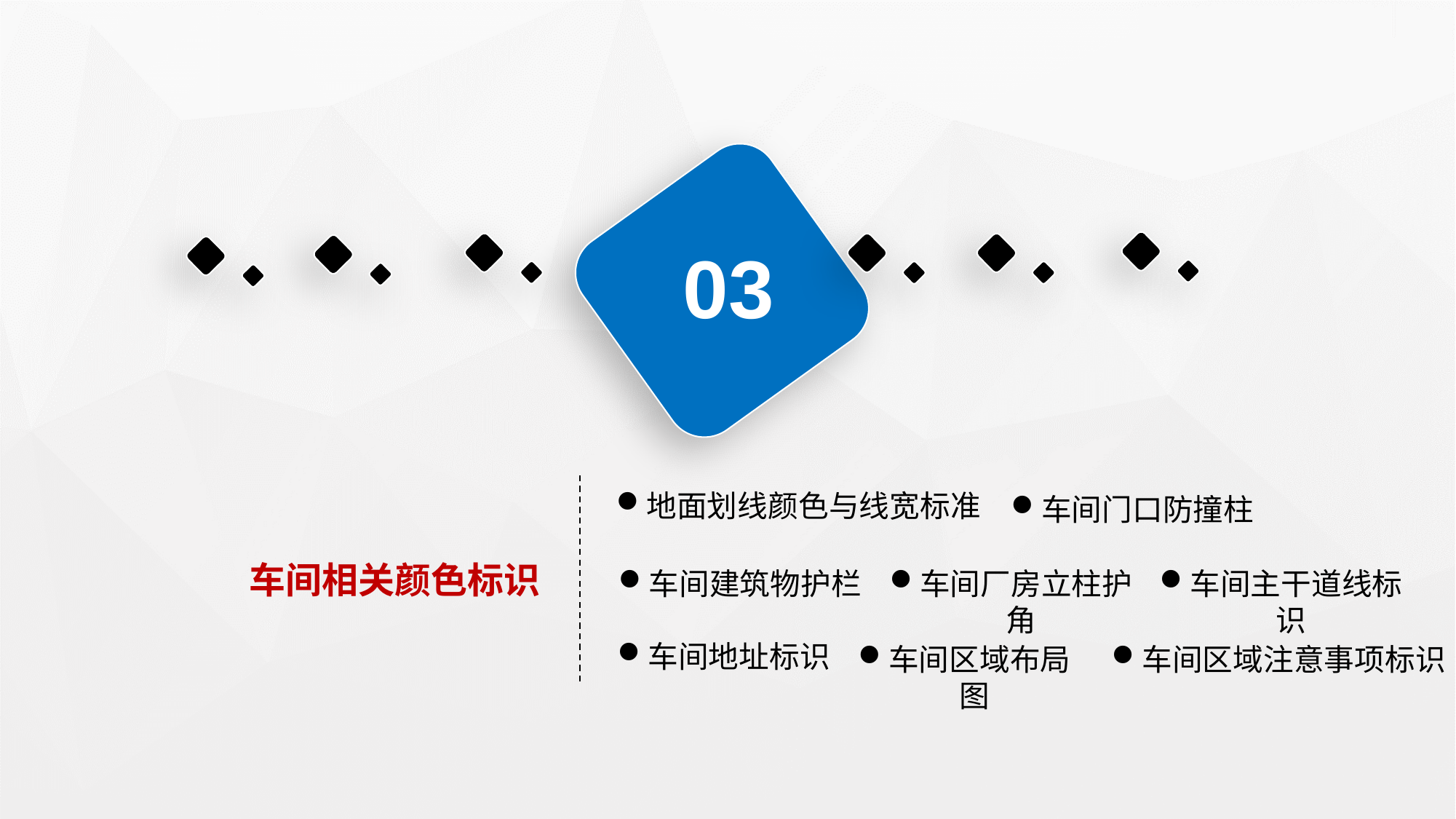

03

地面划线颜色与线宽标准
车间门口防撞柱
车间相关颜色标识
车间建筑物护栏
车间厂房立柱护角
车间主干道线标识
车间地址标识
车间区域布局图
车间区域注意事项标识